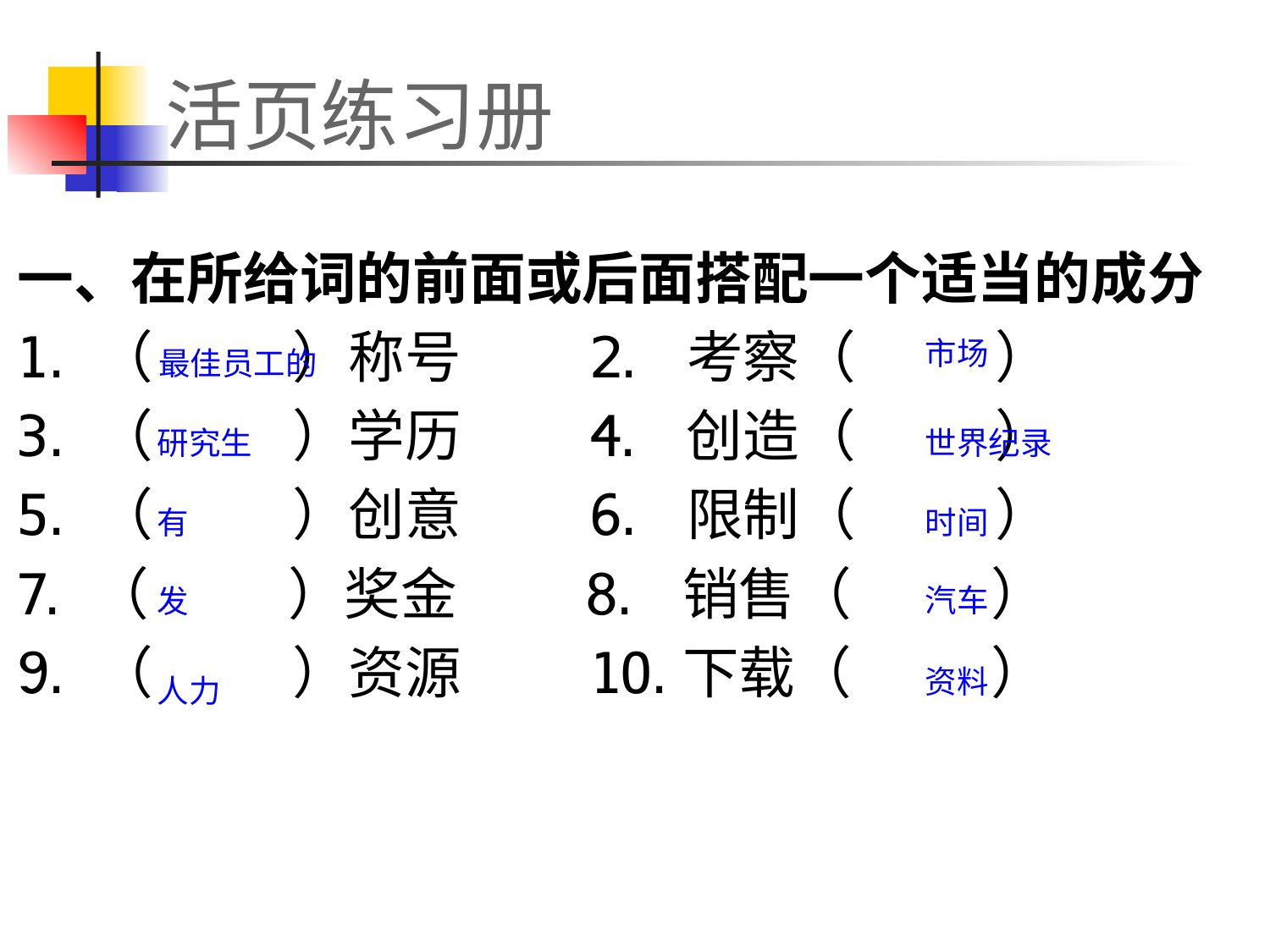

# 活页练习册
一、在所给词的前面或后面搭配一个适当的成分
1. （           ）称号         2.  考察（           ）
3. （           ）学历         4.  创造（           ）
5. （           ）创意         6.  限制（           ）
7. （           ）奖金         8.  销售（           ）
9. （           ）资源         10.下载（           ）

市场
最佳员工的
研究生
世界纪录
有
时间
汽车
发
资料
人力